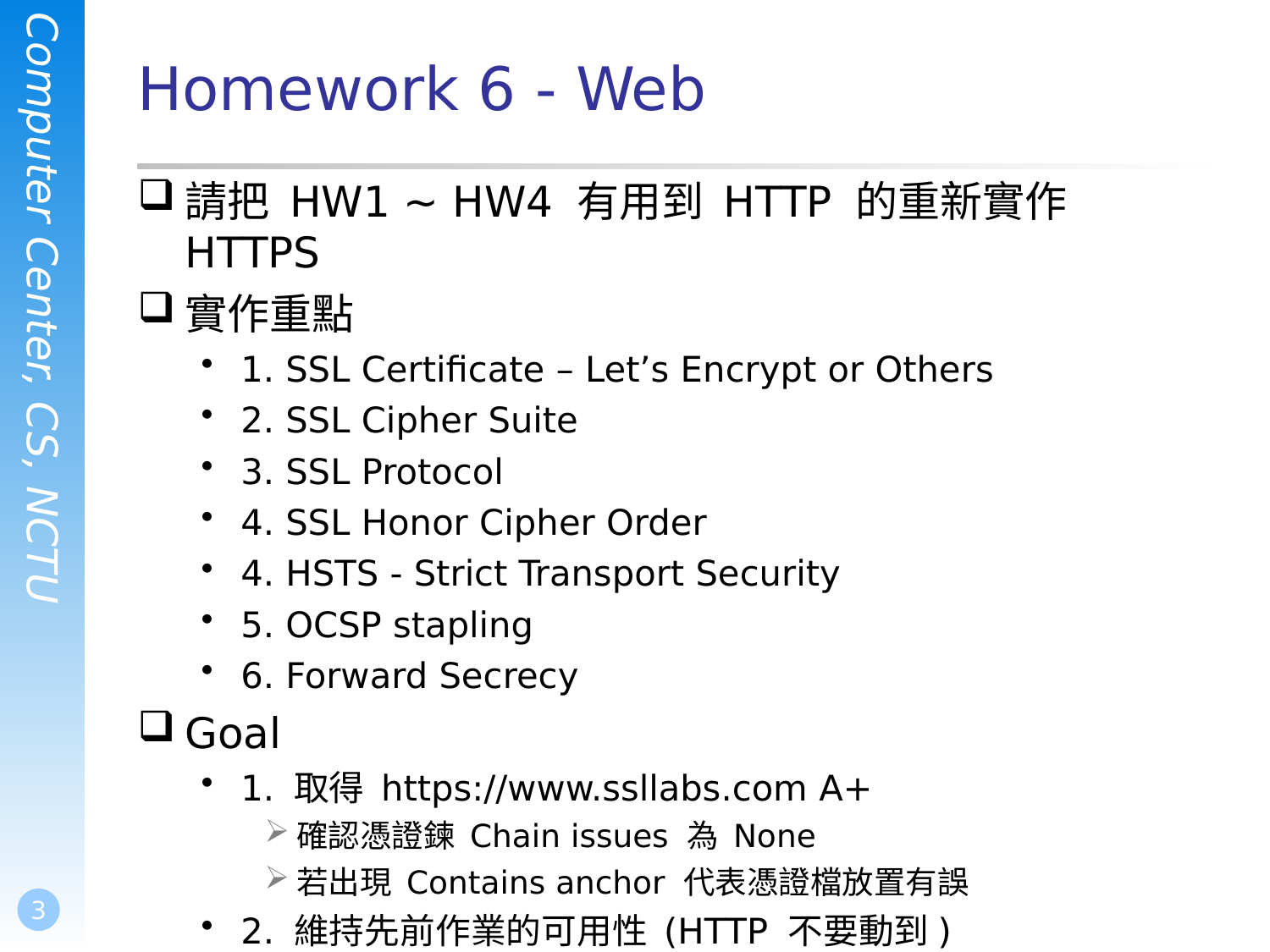

# Homework 6 - Web
請把 HW1 ~ HW4 有用到 HTTP 的重新實作 HTTPS
實作重點
1. SSL Certificate – Let’s Encrypt or Others
2. SSL Cipher Suite
3. SSL Protocol
4. SSL Honor Cipher Order
4. HSTS - Strict Transport Security
5. OCSP stapling
6. Forward Secrecy
Goal
1. 取得 https://www.ssllabs.com A+
確認憑證鍊 Chain issues 為 None
若出現 Contains anchor 代表憑證檔放置有誤
2. 維持先前作業的可用性 (HTTP 不要動到)